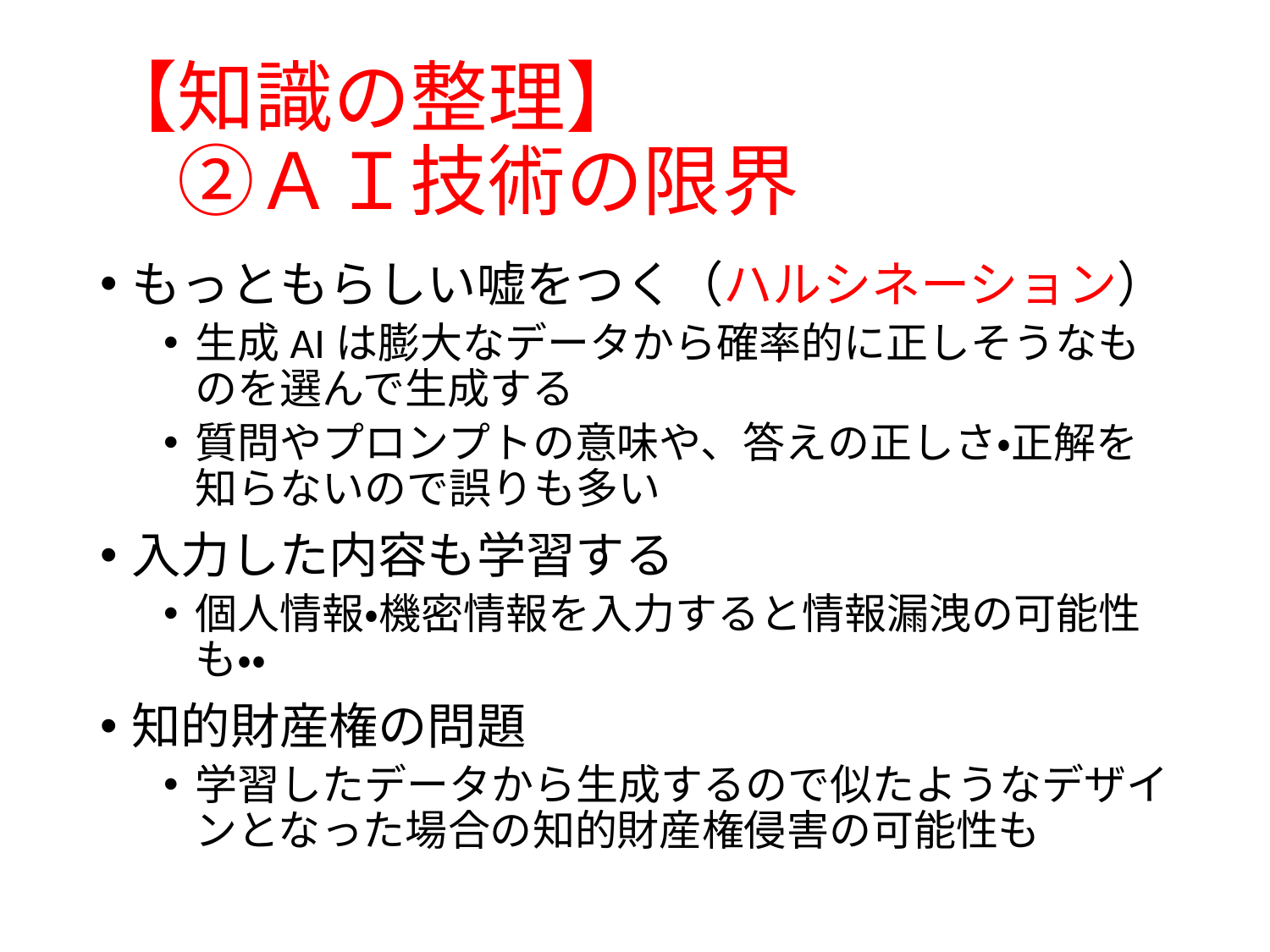

# 【知識の整理】 　②ＡＩ技術の限界
もっともらしい嘘をつく（ハルシネーション）
生成AIは膨大なデータから確率的に正しそうなものを選んで生成する
質問やプロンプトの意味や、答えの正しさ・正解を知らないので誤りも多い
入力した内容も学習する
個人情報・機密情報を入力すると情報漏洩の可能性も・・
知的財産権の問題
学習したデータから生成するので似たようなデザインとなった場合の知的財産権侵害の可能性も